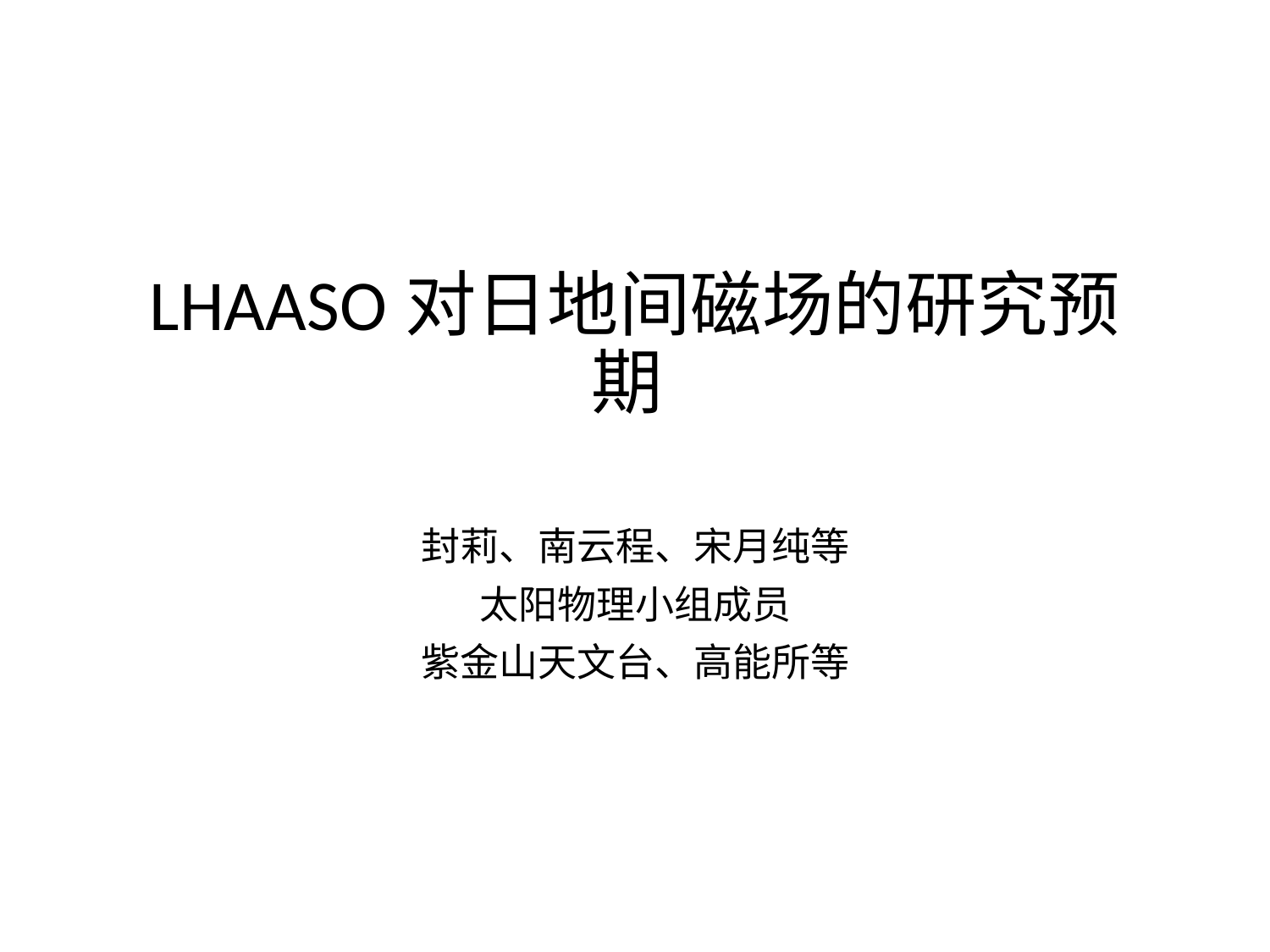

# LHAASO对日地间磁场的研究预期
封莉、南云程、宋月纯等
太阳物理小组成员
紫金山天文台、高能所等